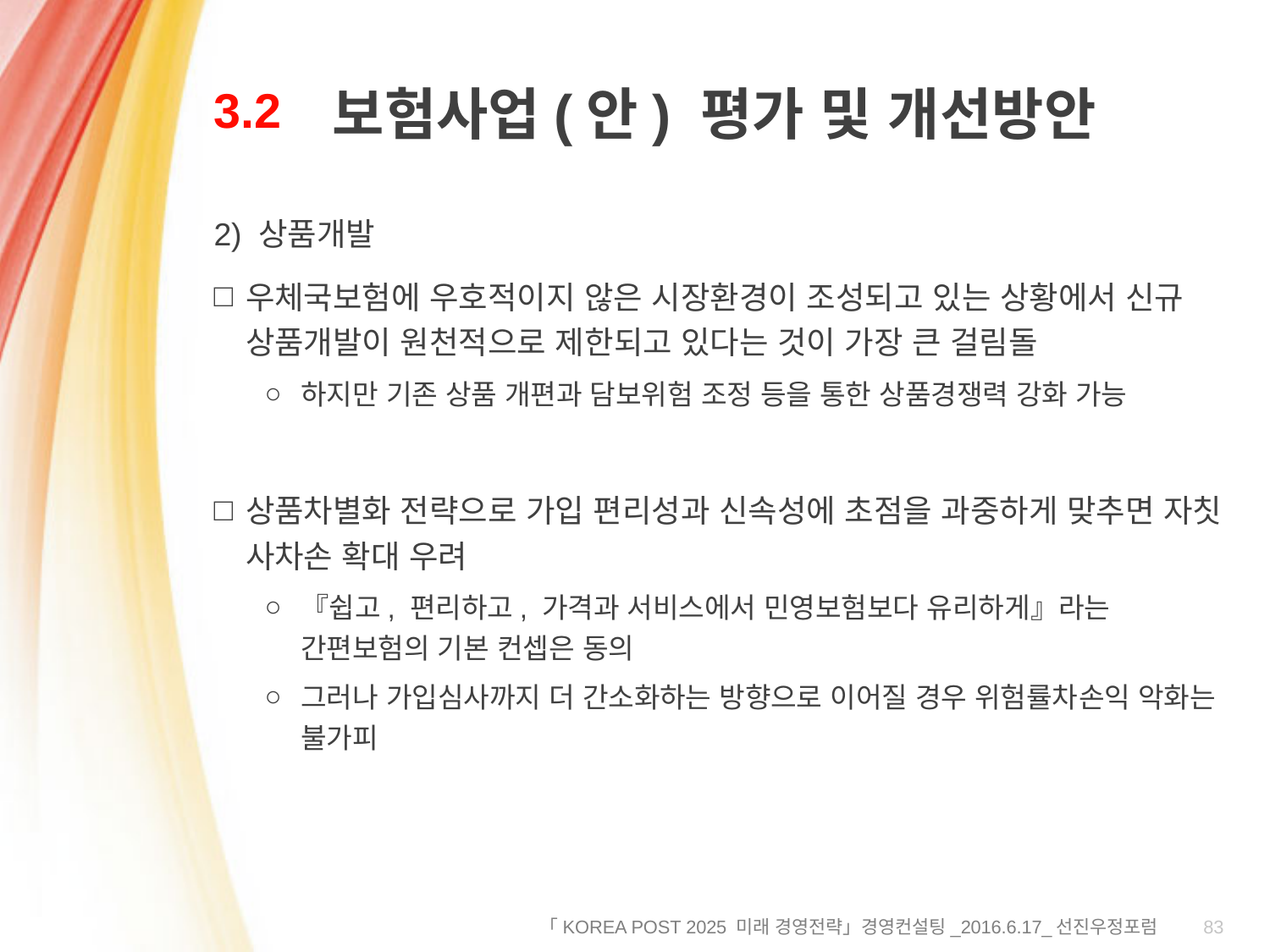

# 3.2
보험사업(안) 평가 및 개선방안
2) 상품개발
우체국보험에 우호적이지 않은 시장환경이 조성되고 있는 상황에서 신규 상품개발이 원천적으로 제한되고 있다는 것이 가장 큰 걸림돌
하지만 기존 상품 개편과 담보위험 조정 등을 통한 상품경쟁력 강화 가능

상품차별화 전략으로 가입 편리성과 신속성에 초점을 과중하게 맞추면 자칫 사차손 확대 우려
『쉽고, 편리하고, 가격과 서비스에서 민영보험보다 유리하게』라는 간편보험의 기본 컨셉은 동의
그러나 가입심사까지 더 간소화하는 방향으로 이어질 경우 위험률차손익 악화는 불가피

83